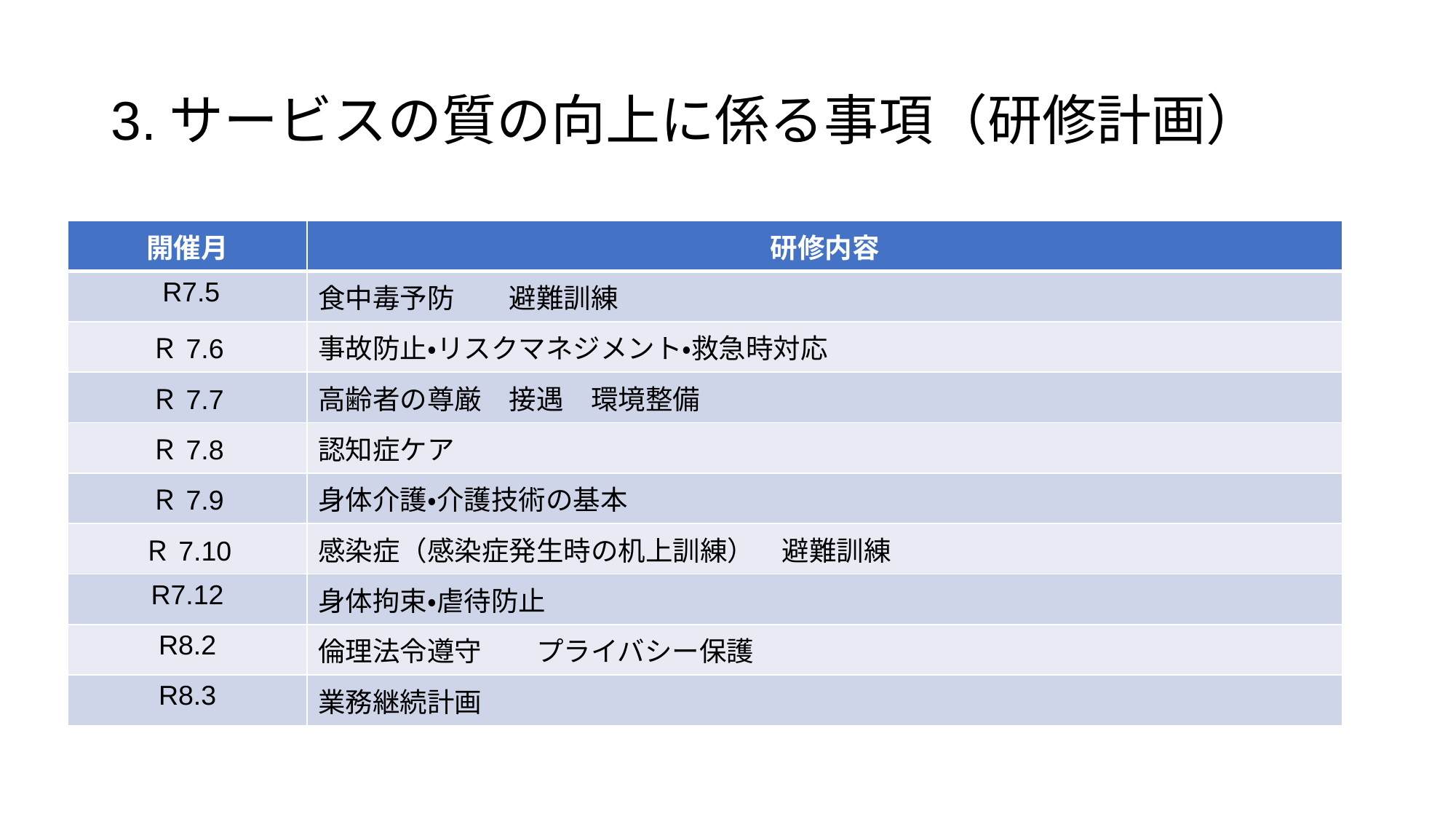

# 3.サービスの質の向上に係る事項（研修計画）
| 開催月 | 研修内容 |
| --- | --- |
| R7.5 | 食中毒予防　　避難訓練 |
| Ｒ7.6 | 事故防止・リスクマネジメント・救急時対応 |
| Ｒ7.7 | 高齢者の尊厳　接遇　環境整備 |
| Ｒ7.8 | 認知症ケア |
| Ｒ7.9 | 身体介護・介護技術の基本 |
| Ｒ7.10 | 感染症（感染症発生時の机上訓練）　避難訓練 |
| R7.12 | 身体拘束・虐待防止 |
| R8.2 | 倫理法令遵守　　プライバシー保護 |
| R8.3 | 業務継続計画 |